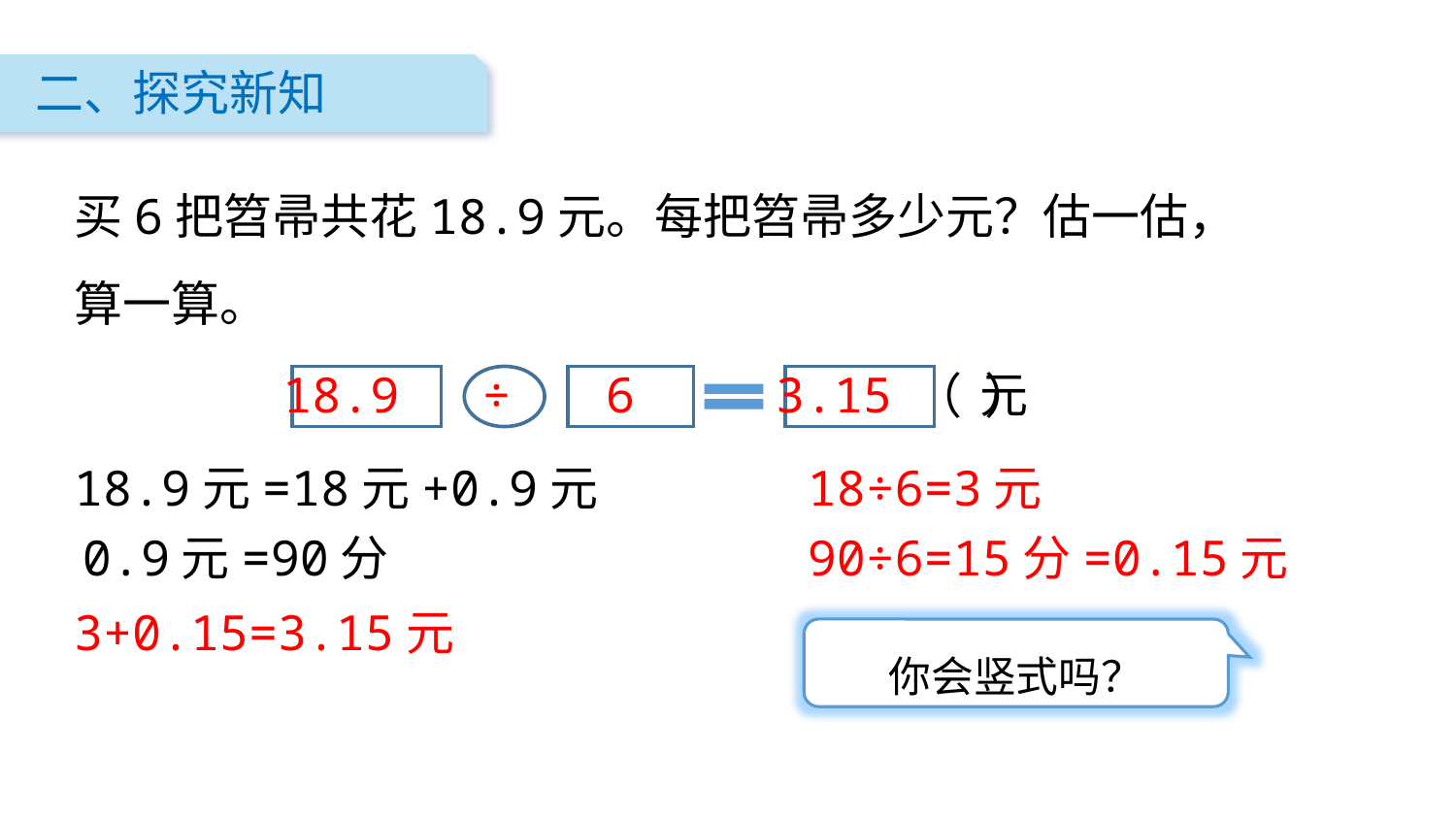

二、探究新知
买6把笤帚共花18.9元。每把笤帚多少元？估一估，算一算。
（  ）

18.9
÷
6
3.15
元
18.9元=18元+0.9元
18÷6=3元
0.9元=90分
90÷6=15分=0.15元
3+0.15=3.15元
你会竖式吗？